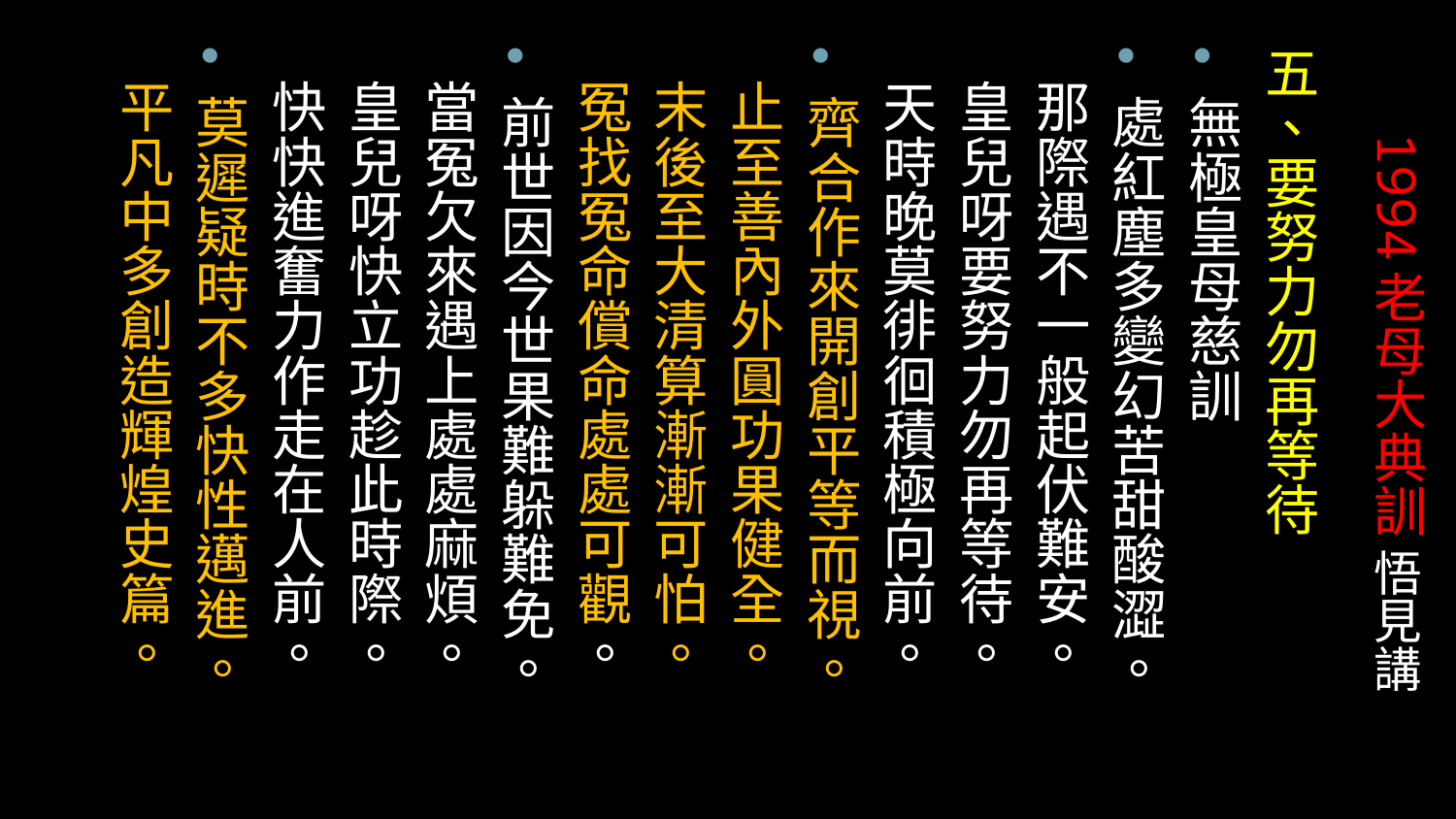

五、要努力勿再等待
無極皇母慈訓
處紅塵多變幻苦甜酸澀。
  那際遇不一般起伏難安。
  皇兒呀要努力勿再等待。
  天時晚莫徘徊積極向前。
齊合作來開創平等而視。
  止至善內外圓功果健全。
  末後至大清算漸漸可怕。
  冤找冤命償命處處可觀。
前世因今世果難躲難免。
  當冤欠來遇上處處麻煩。
  皇兒呀快立功趁此時際。
  快快進奮力作走在人前。
莫遲疑時不多快性邁進。
  平凡中多創造輝煌史篇。

# 1994老母大典訓 悟見講